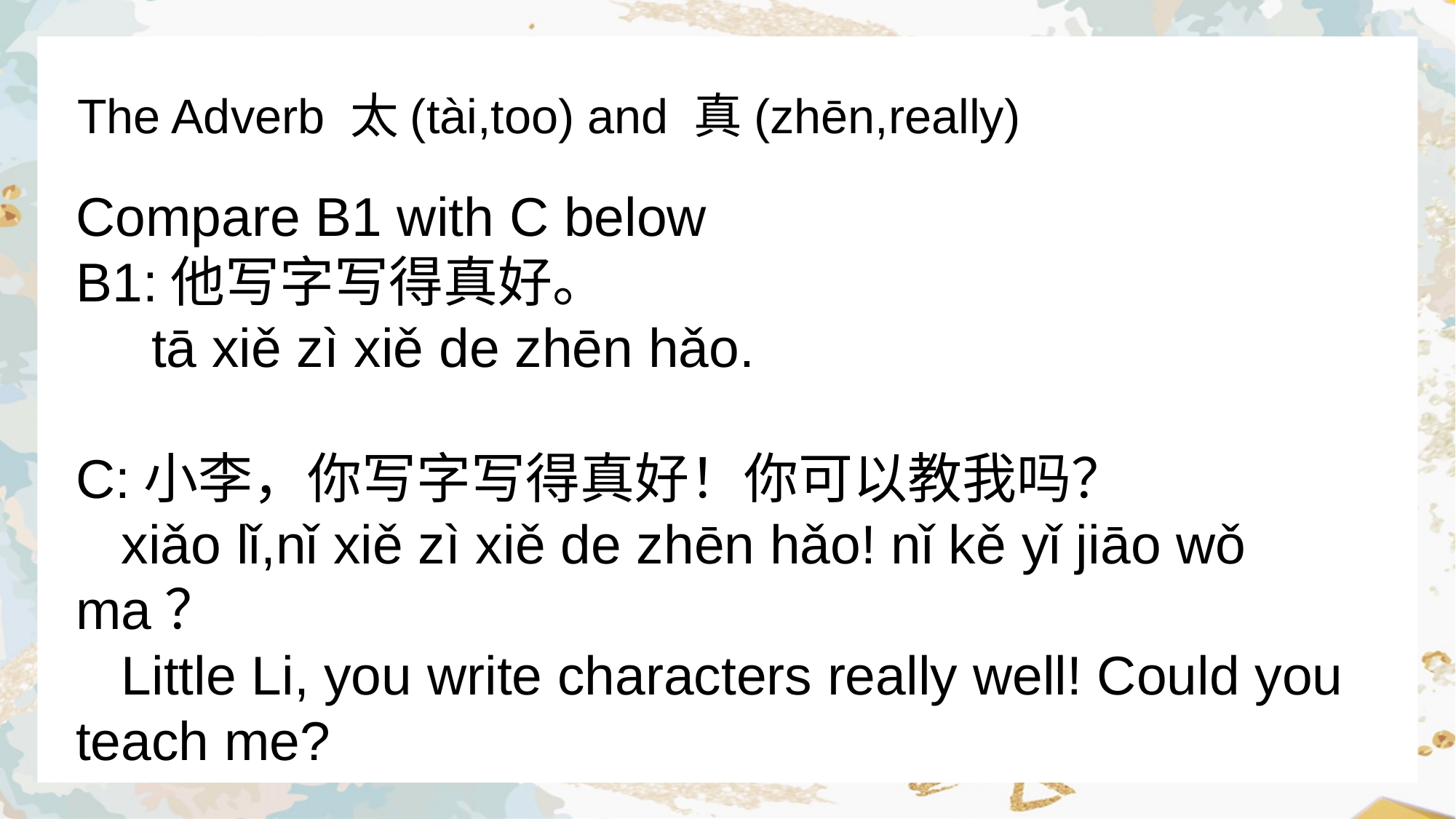

The Adverb 太(tài,too) and 真(zhēn,really)

Compare B1 with C below
B1:他写字写得真好。
     tā xiě zì xiě de zhēn hǎo.

C:小李，你写字写得真好！你可以教我吗？
   xiǎo lǐ,nǐ xiě zì xiě de zhēn hǎo! nǐ kě yǐ jiāo wǒ ma？
   Little Li, you write characters really well! Could you teach me?